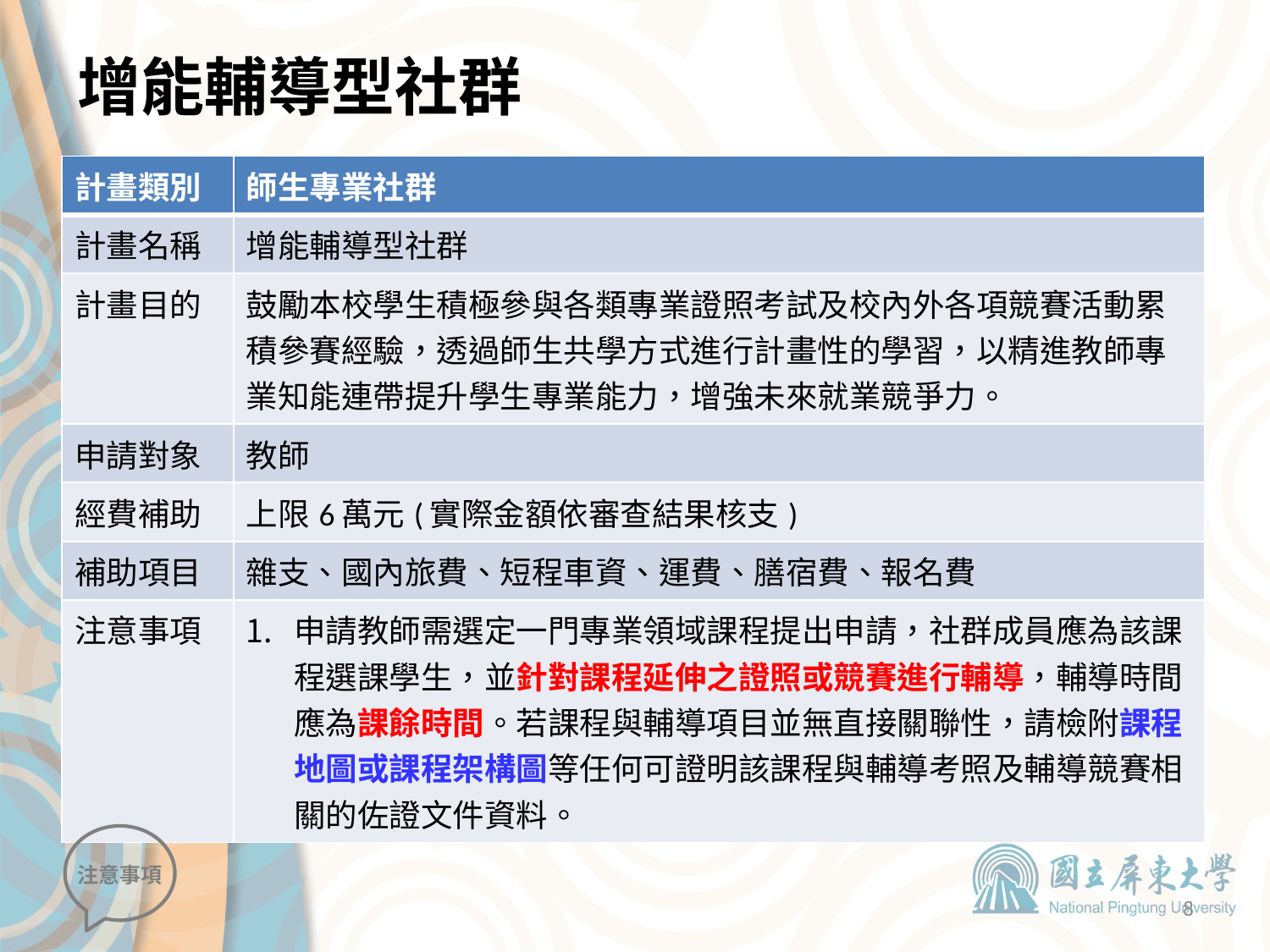

# 增能輔導型社群
| 計畫類別 | 師生專業社群 |
| --- | --- |
| 計畫名稱 | 增能輔導型社群 |
| 計畫目的 | 鼓勵本校學生積極參與各類專業證照考試及校內外各項競賽活動累積參賽經驗，透過師生共學方式進行計畫性的學習，以精進教師專業知能連帶提升學生專業能力，增強未來就業競爭力。 |
| 申請對象 | 教師 |
| 經費補助 | 上限6萬元(實際金額依審查結果核支) |
| 補助項目 | 雜支、國內旅費、短程車資、運費、膳宿費、報名費 |
| 注意事項 | 申請教師需選定一門專業領域課程提出申請，社群成員應為該課程選課學生，並針對課程延伸之證照或競賽進行輔導，輔導時間應為課餘時間。若課程與輔導項目並無直接關聯性，請檢附課程地圖或課程架構圖等任何可證明該課程與輔導考照及輔導競賽相關的佐證文件資料。 |

注意事項
8